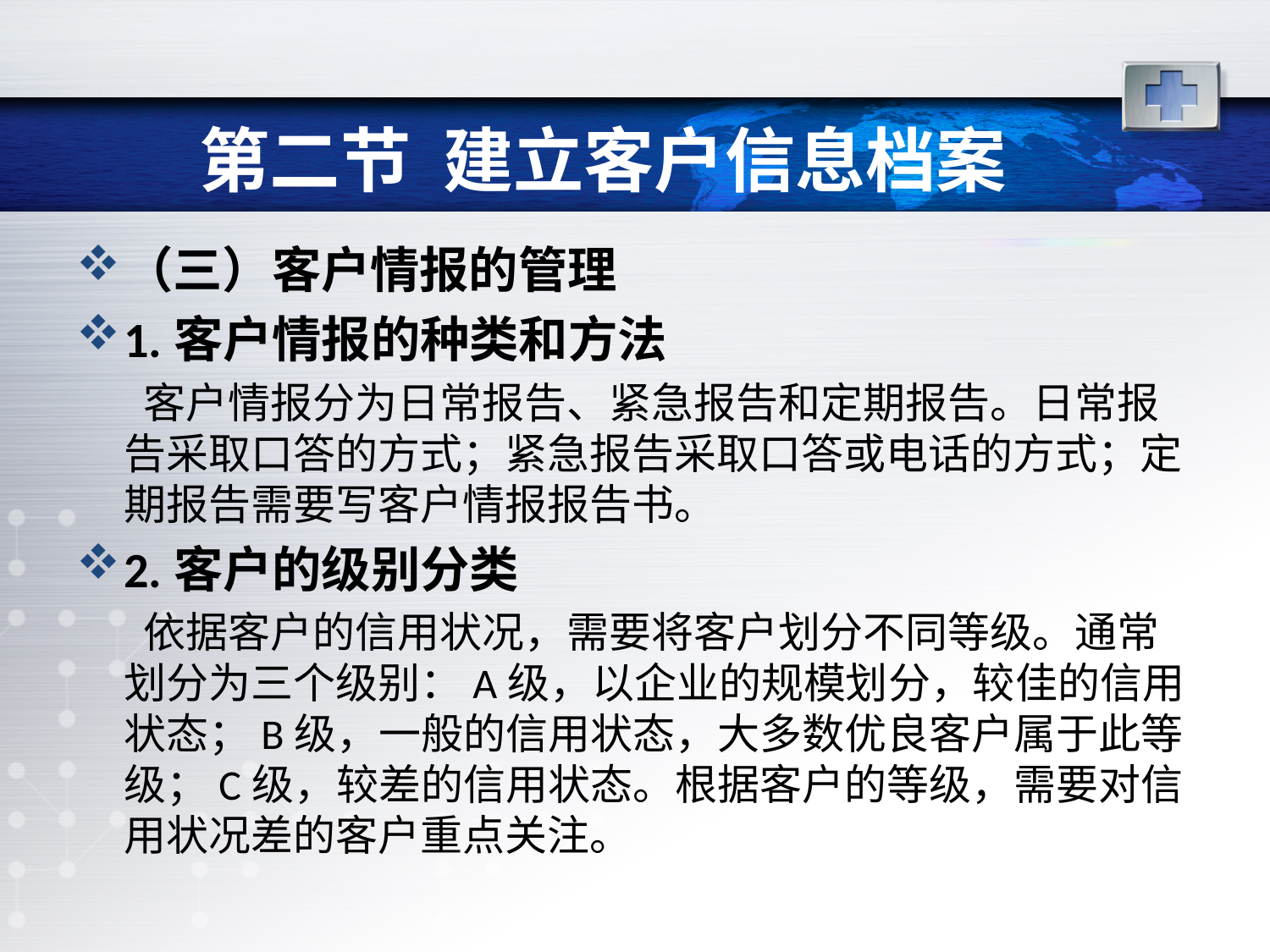

# 第二节  建立客户信息档案
（三）客户情报的管理
1.客户情报的种类和方法
      客户情报分为日常报告、紧急报告和定期报告。日常报告采取口答的方式；紧急报告采取口答或电话的方式；定期报告需要写客户情报报告书。
2.客户的级别分类
      依据客户的信用状况，需要将客户划分不同等级。通常划分为三个级别：A级，以企业的规模划分，较佳的信用状态；B级，一般的信用状态，大多数优良客户属于此等级；C级，较差的信用状态。根据客户的等级，需要对信用状况差的客户重点关注。